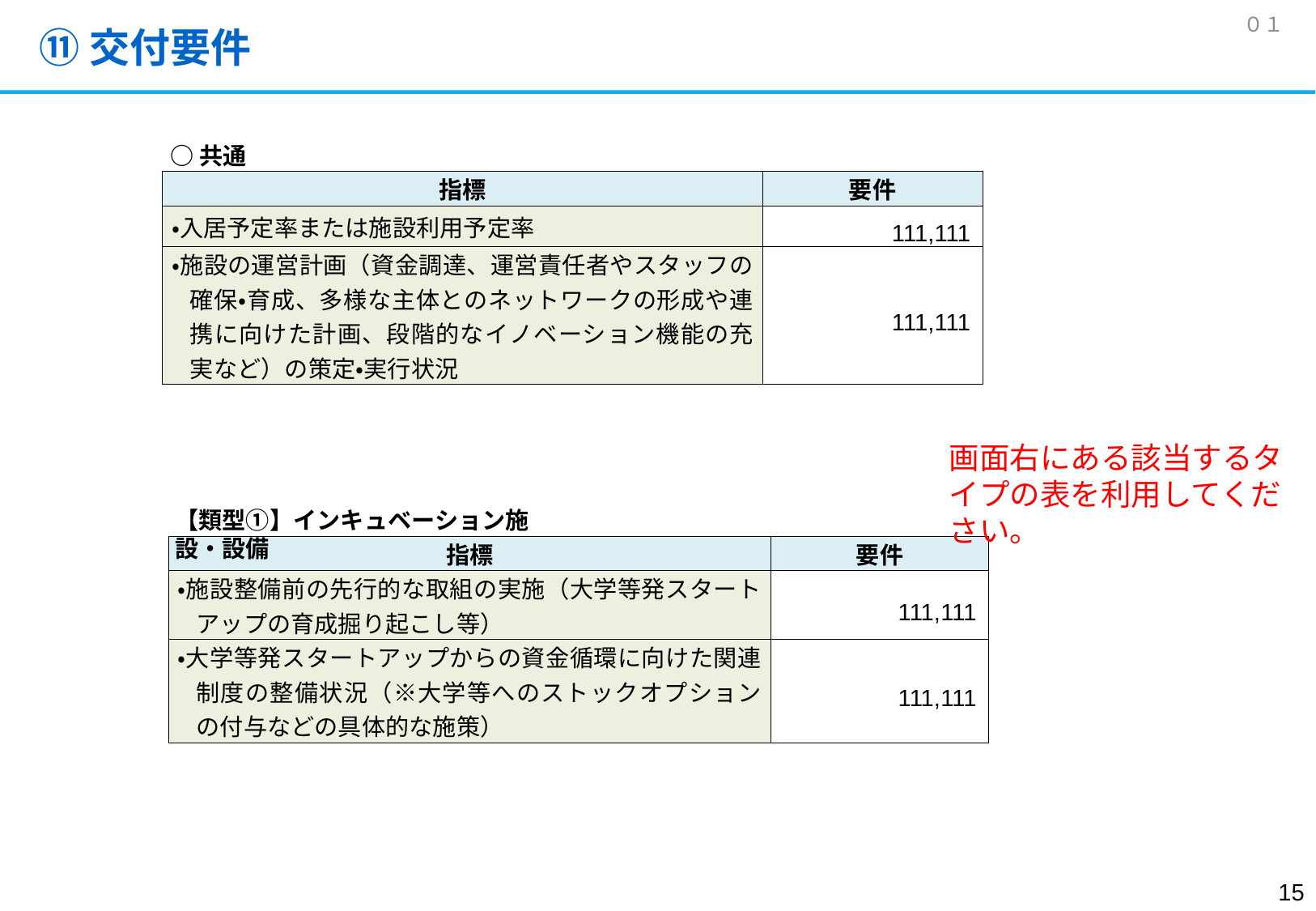

０１
# ⑪交付要件
○共通
【類型②】企業との共同実験施設・設備
| 指標 | 要件 |
| --- | --- |
| ・入居予定率または施設利用予定率 | 111,111 |
| ・施設の運営計画（資金調達、運営責任者やスタッフの確保・育成、多様な主体とのネットワークの形成や連携に向けた計画、段階的なイノベーション機能の充実など）の策定・実行状況 | 111,111 |
| 指標 | 要件 |
| --- | --- |
| ・連携企業数・規模 | 111,111 |
| ・施設整備前の先行的な取組の実施（共同研究の先行的な実施等） | 111,111 |
| ・産学官連携による共同研究強化のためのガイドライン等を踏まえ、民間からの投資増に向けた大学等の機関内における関連制度の整備状況（※研究者への産学連携に係るインセンティブ制度、間接経費の設定、知の価値付け等の制度の整備などの具体的な施策） | 111,111 |
画面右にある該当するタイプの表を利用してください。
【類型①】インキュベーション施設・設備
【類型③】オープンイノベーション推進施設・設備
（類型③のみを選択した場合は下記KPIを全て記載。①もしくは②と組み合わせる場合は★のみ記載。）

| 指標 | 要件 |
| --- | --- |
| ・施設整備前の先行的な取組の実施（大学等発スタートアップの育成掘り起こし等） | 111,111 |
| ・大学等発スタートアップからの資金循環に向けた関連制度の整備状況（※大学等へのストックオプションの付与などの具体的な施策） | 111,111 |
| 指標 | 要件 |
| --- | --- |
| ★自治体、企業等とのオープンイノベーションを促進するための特徴的な取組状況・イベントなどの先行的な取組の実施、もしくは実施の計画 | 111,111 |
| ・連携企業数・規模 | 111,111 |
| ・施設整備前の先行的な取組の実施（産学共同人材育成プログラムなどの先行的な実施等） | 111,111 |
15